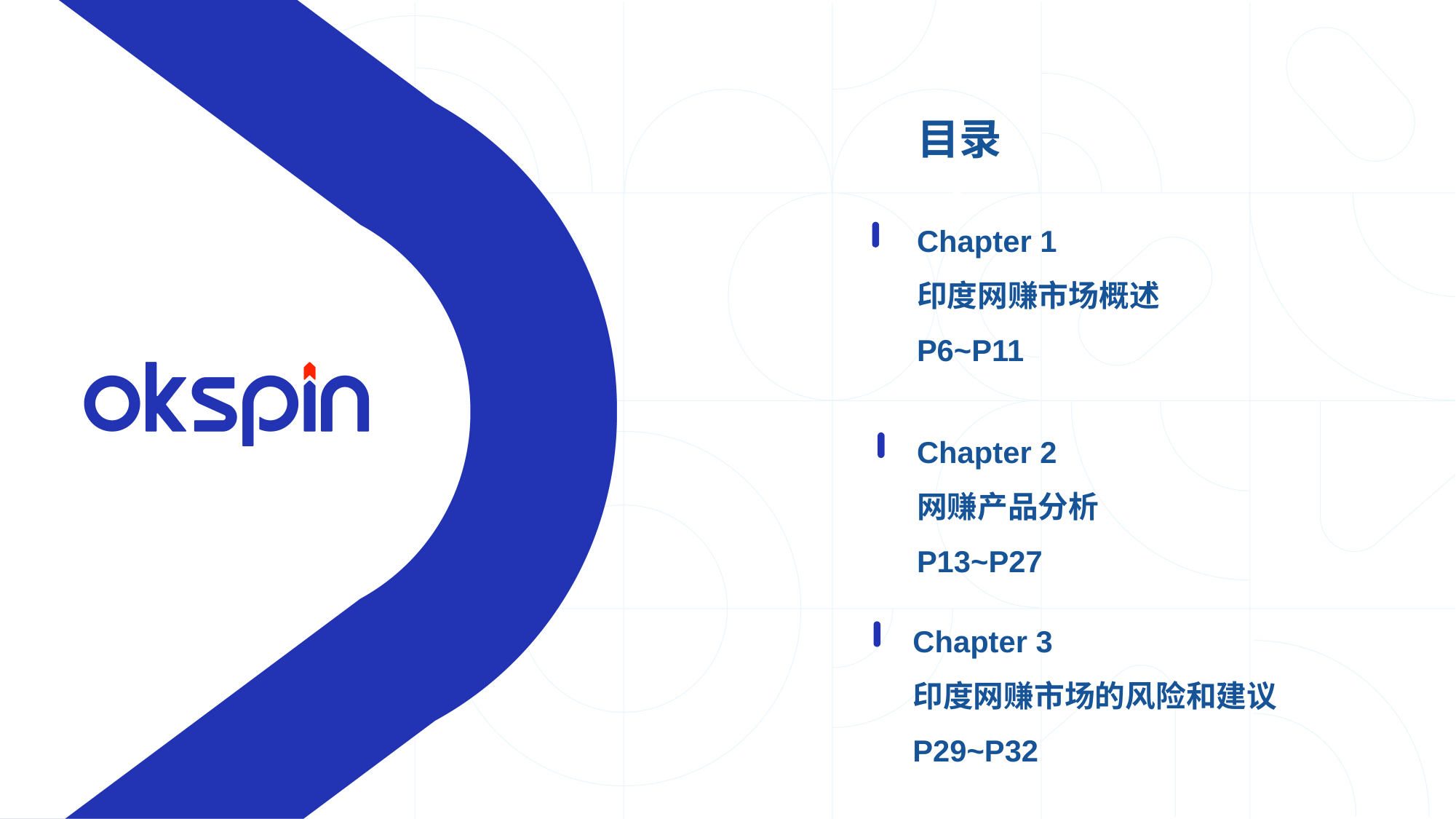

目录

Chapter 1
印度网赚市场概述
P6~P11

Chapter 2
网赚产品分析        P13~P27

Chapter 3
印度网赚市场的风险和建议P29~P32